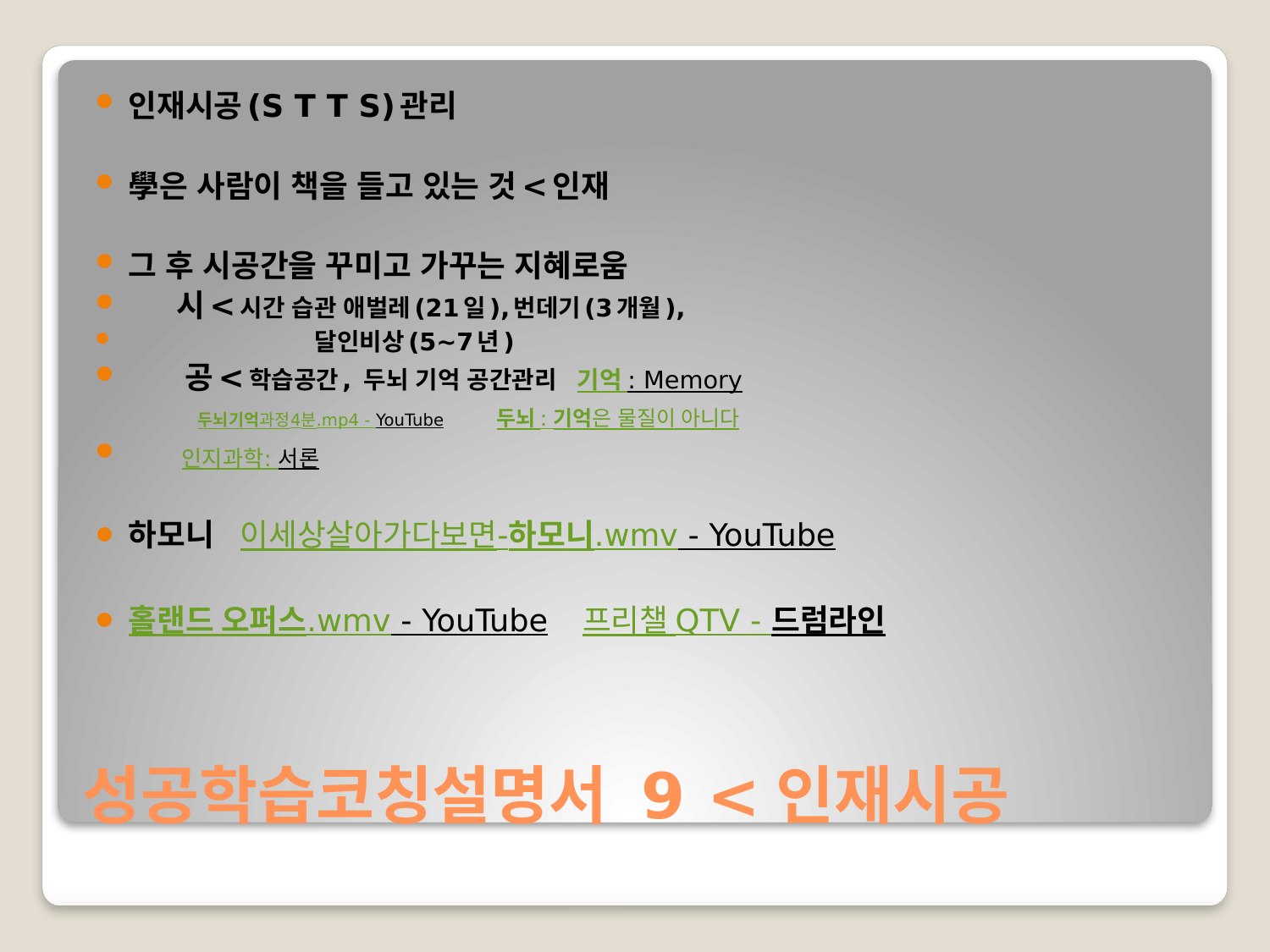

인재시공(S T T S)관리

學은 사람이 책을 들고 있는 것<인재

그 후 시공간을 꾸미고 가꾸는 지혜로움
     시<시간 습관 애벌레(21일),번데기(3개월),
                           달인비상(5~7년)
      공<학습공간, 두뇌 기억 공간관리   기억 : Memory
      두뇌기억과정4분.mp4 - YouTube      두뇌 : 기억은 물질이 아니다
       인지과학: 서론

하모니   이세상살아가다보면-하모니.wmv - YouTube
홀랜드 오퍼스.wmv - YouTube   프리챌 QTV - 드럼라인
# 성공학습코칭설명서 9 <인재시공